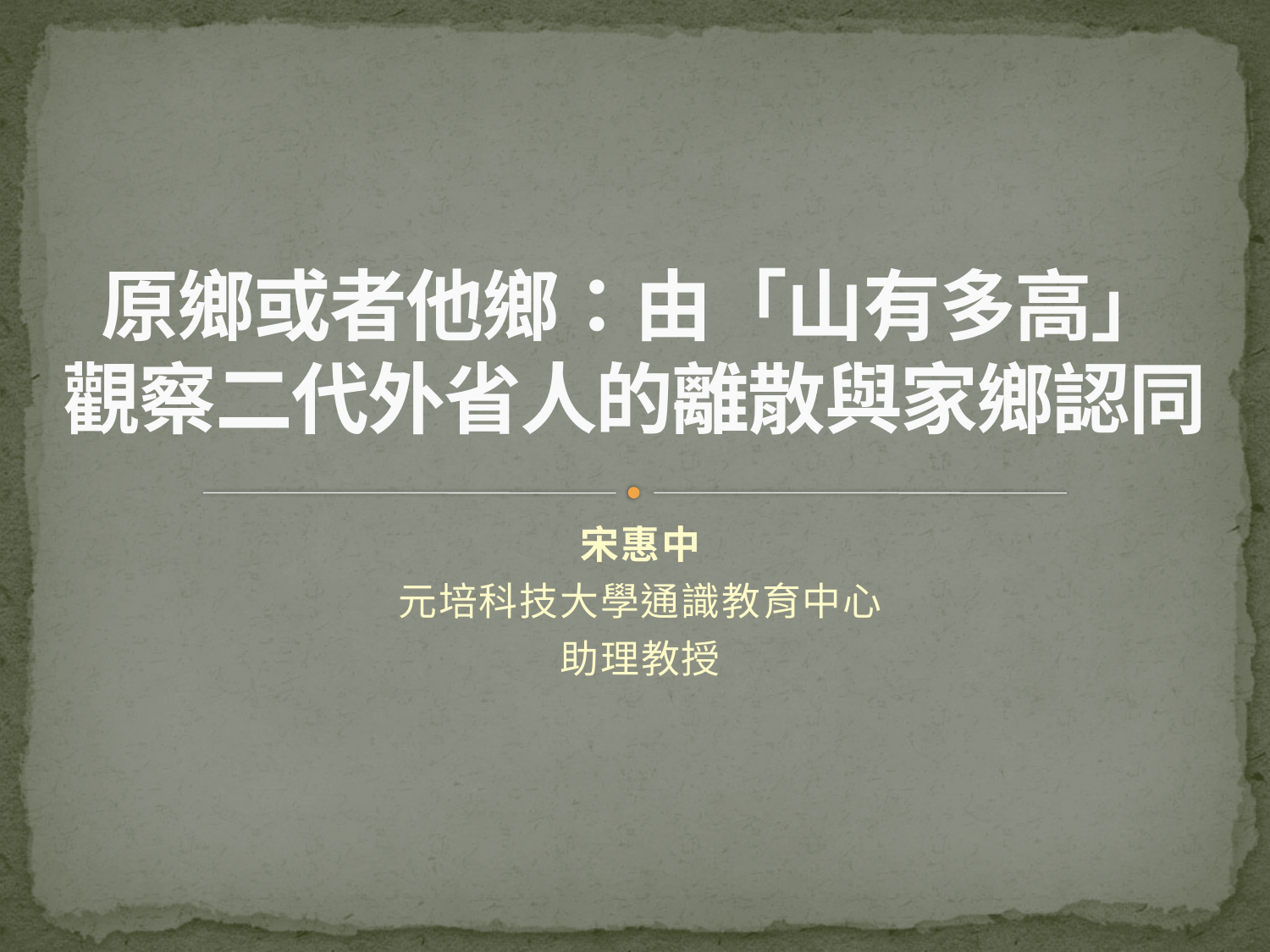

# 原鄉或者他鄉：由「山有多高」 觀察二代外省人的離散與家鄉認同
宋惠中
元培科技大學通識教育中心
助理教授